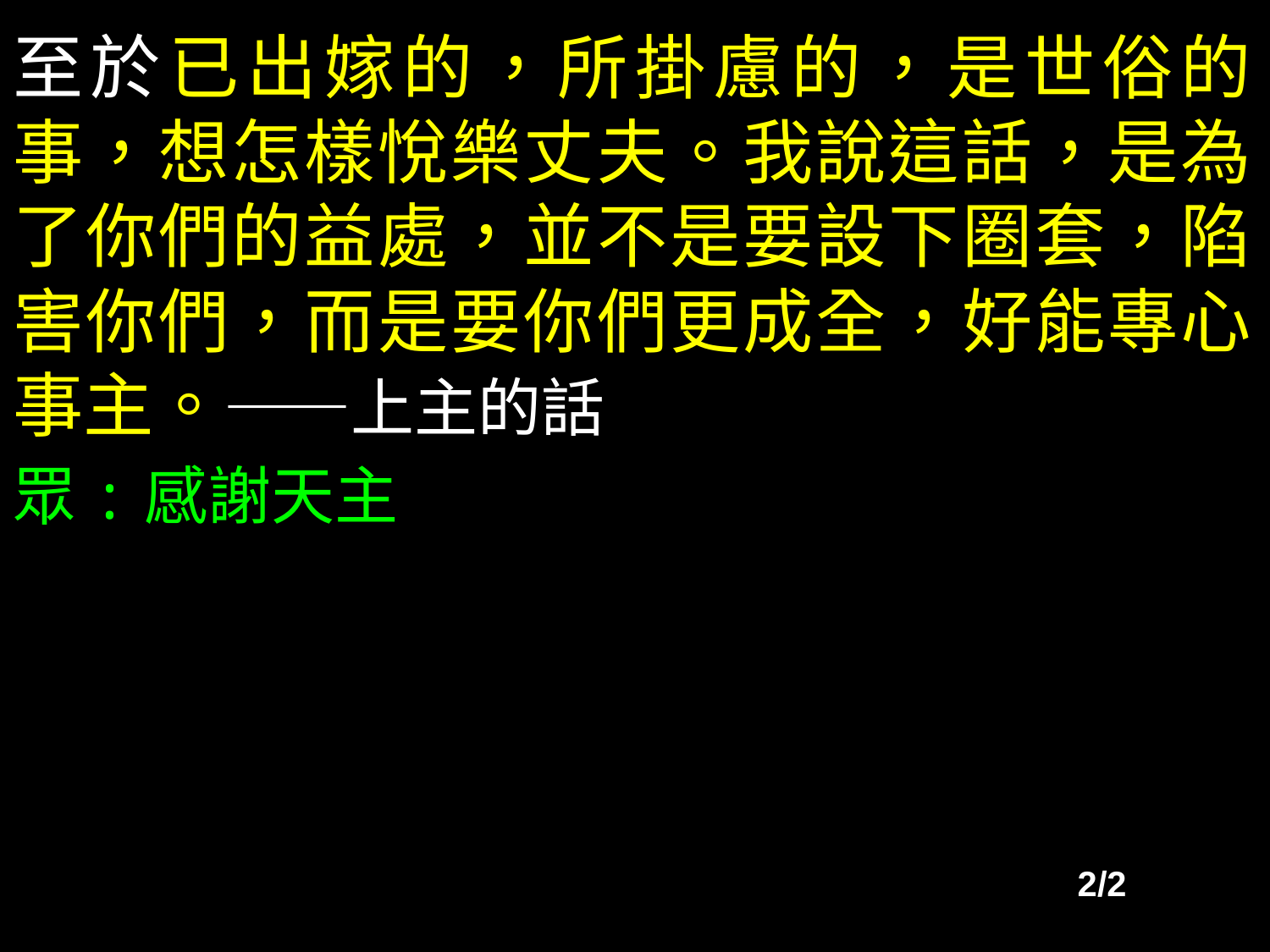

至於已出嫁的，所掛慮的，是世俗的事，想怎樣悅樂丈夫。我說這話，是為了你們的益處，並不是要設下圈套，陷害你們，而是要你們更成全，好能專心事主。——上主的話
眾:感謝天主

2/2